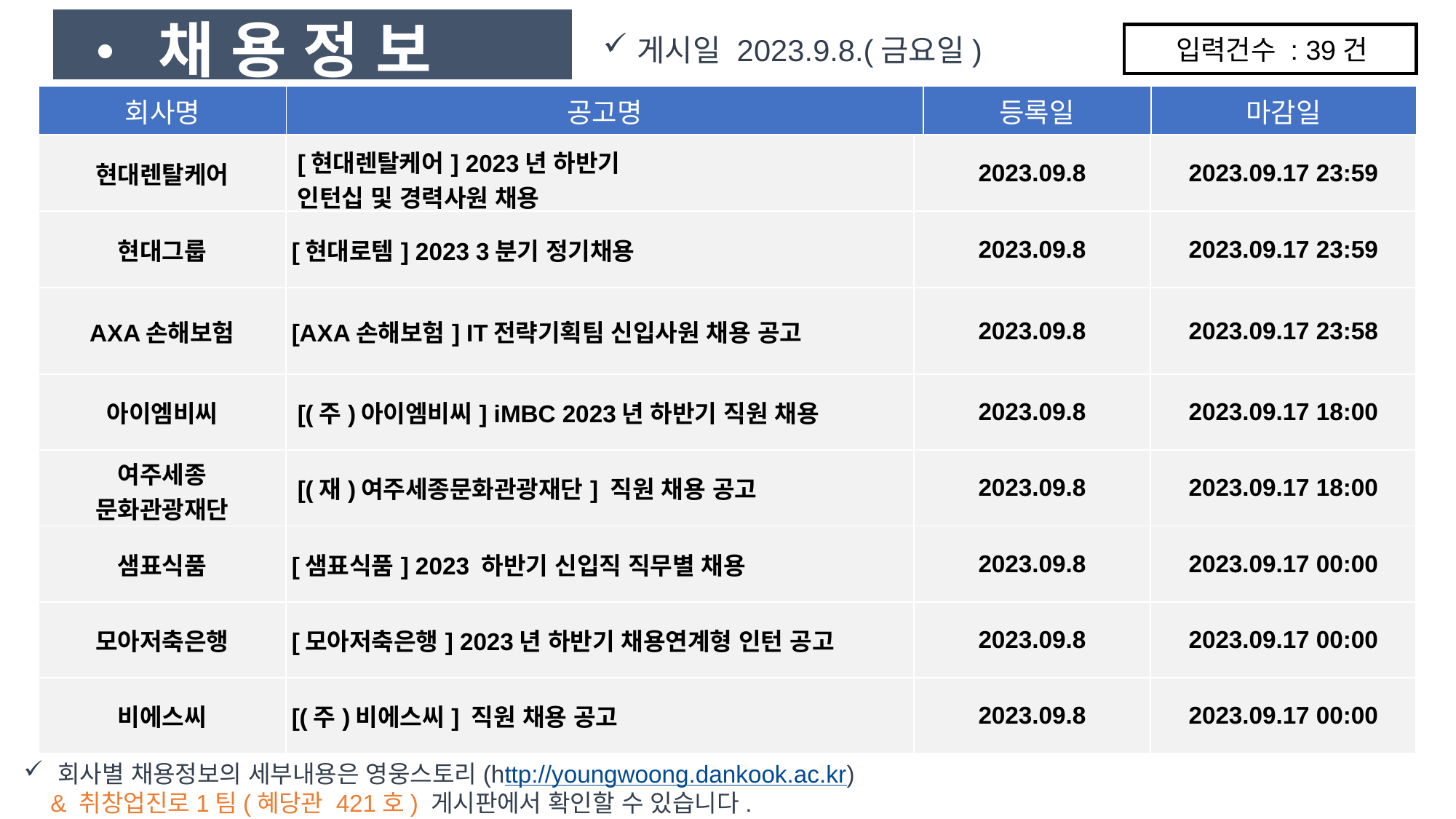

• 채 용 정 보

게시일 2023.9.8.(금요일)
입력건수 : 39건
| 회사명 | 공고명 | 등록일 | 마감일 |
| --- | --- | --- | --- |

| 현대렌탈케어 | [현대렌탈케어] 2023년 하반기 인턴십 및 경력사원 채용 | 2023.09.8 | 2023.09.17 23:59 |
| --- | --- | --- | --- |
| 현대그룹 | [현대로템] 2023 3분기 정기채용 | 2023.09.8 | 2023.09.17 23:59 |
| AXA손해보험 | [AXA손해보험] IT전략기획팀 신입사원 채용 공고 | 2023.09.8 | 2023.09.17 23:58 |
| 아이엠비씨 | [(주)아이엠비씨] iMBC 2023년 하반기 직원 채용 | 2023.09.8 | 2023.09.17 18:00 |
| 여주세종 문화관광재단 | [(재)여주세종문화관광재단] 직원 채용 공고 | 2023.09.8 | 2023.09.17 18:00 |
| 샘표식품 | [샘표식품] 2023 하반기 신입직 직무별 채용 | 2023.09.8 | 2023.09.17 00:00 |
| 모아저축은행 | [모아저축은행] 2023년 하반기 채용연계형 인턴 공고 | 2023.09.8 | 2023.09.17 00:00 |
| 비에스씨 | [(주)비에스씨] 직원 채용 공고 | 2023.09.8 | 2023.09.17 00:00 |

회사별 채용정보의 세부내용은 영웅스토리(http://youngwoong.dankook.ac.kr)
    & 취창업진로1팀(혜당관 421호) 게시판에서 확인할 수 있습니다.